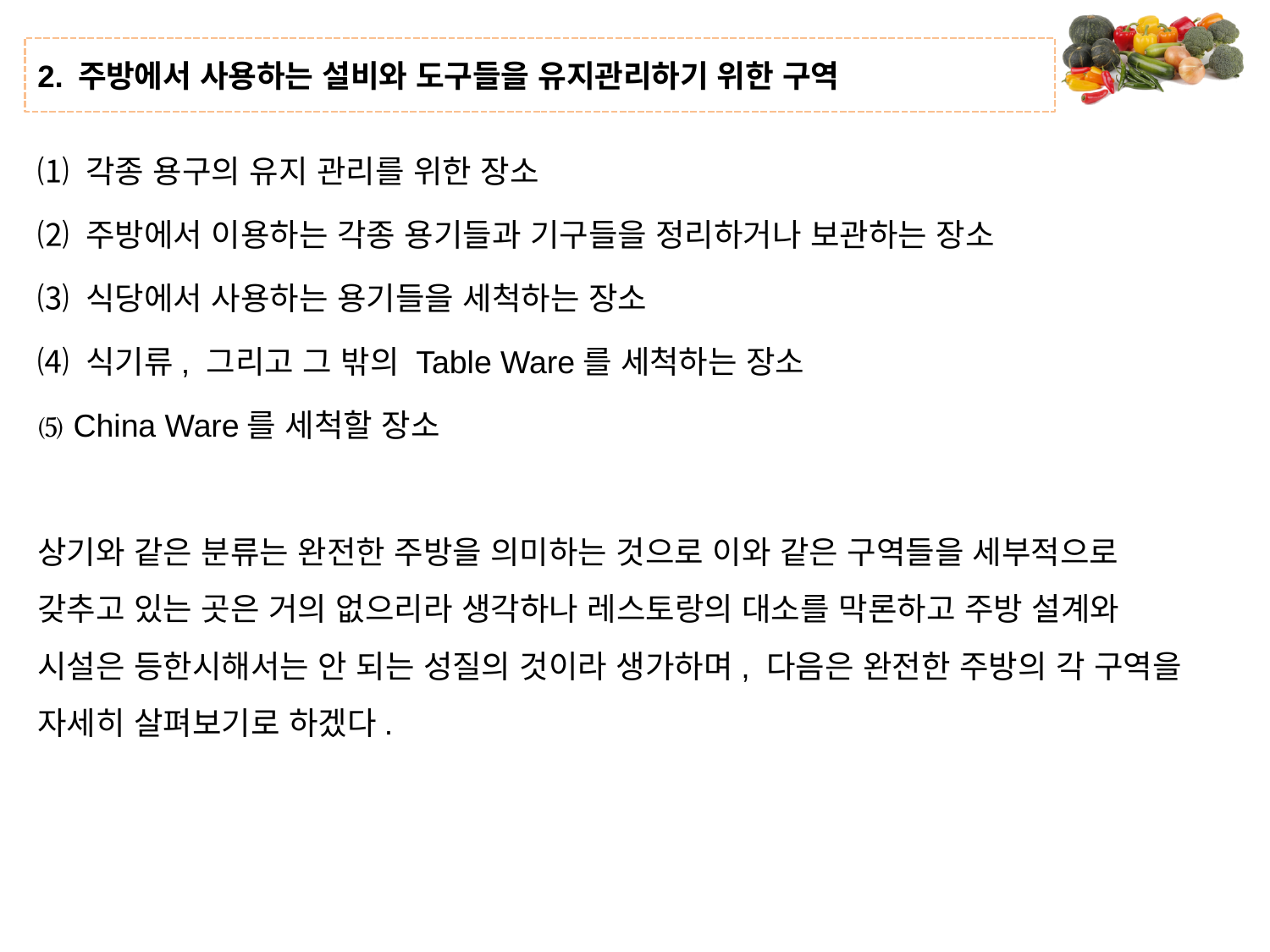

# 2. 주방에서 사용하는 설비와 도구들을 유지관리하기 위한 구역
⑴ 각종 용구의 유지 관리를 위한 장소
⑵ 주방에서 이용하는 각종 용기들과 기구들을 정리하거나 보관하는 장소
⑶ 식당에서 사용하는 용기들을 세척하는 장소
⑷ 식기류, 그리고 그 밖의 Table Ware를 세척하는 장소
⑸ China Ware를 세척할 장소

상기와 같은 분류는 완전한 주방을 의미하는 것으로 이와 같은 구역들을 세부적으로 갖추고 있는 곳은 거의 없으리라 생각하나 레스토랑의 대소를 막론하고 주방 설계와 시설은 등한시해서는 안 되는 성질의 것이라 생가하며, 다음은 완전한 주방의 각 구역을 자세히 살펴보기로 하겠다.